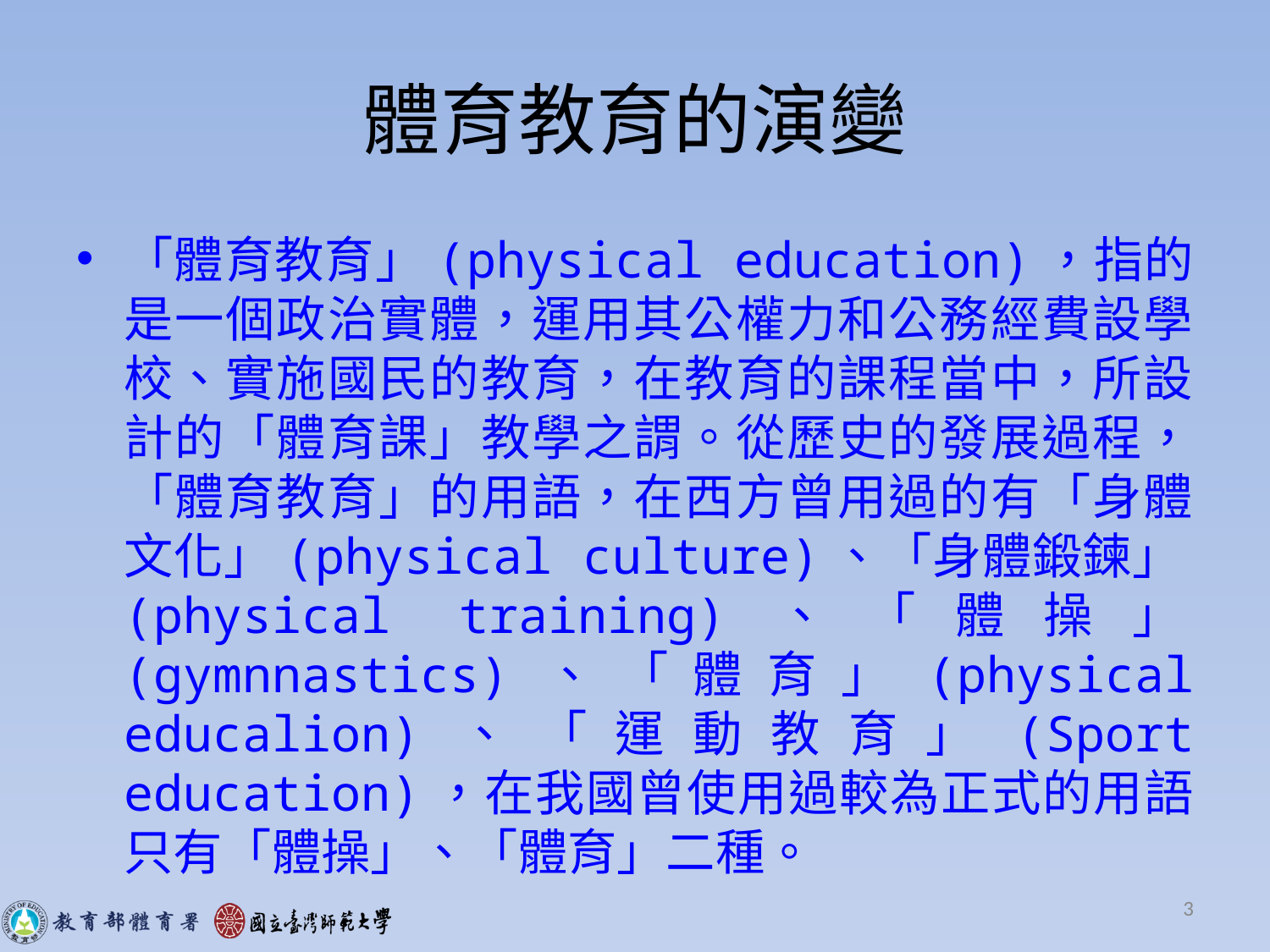

# 體育教育的演變
「體育教育」(physical education)，指的是一個政治實體，運用其公權力和公務經費設學校、實施國民的教育，在教育的課程當中，所設計的「體育課」教學之謂。從歷史的發展過程，「體育教育」的用語，在西方曾用過的有「身體文化」(physical culture)、「身體鍛鍊」(physical training)、「體操」(gymnnastics)、「體育」(physical educalion)、「運動教育」(Sport education)，在我國曾使用過較為正式的用語只有「體操」、「體育」二種。

3